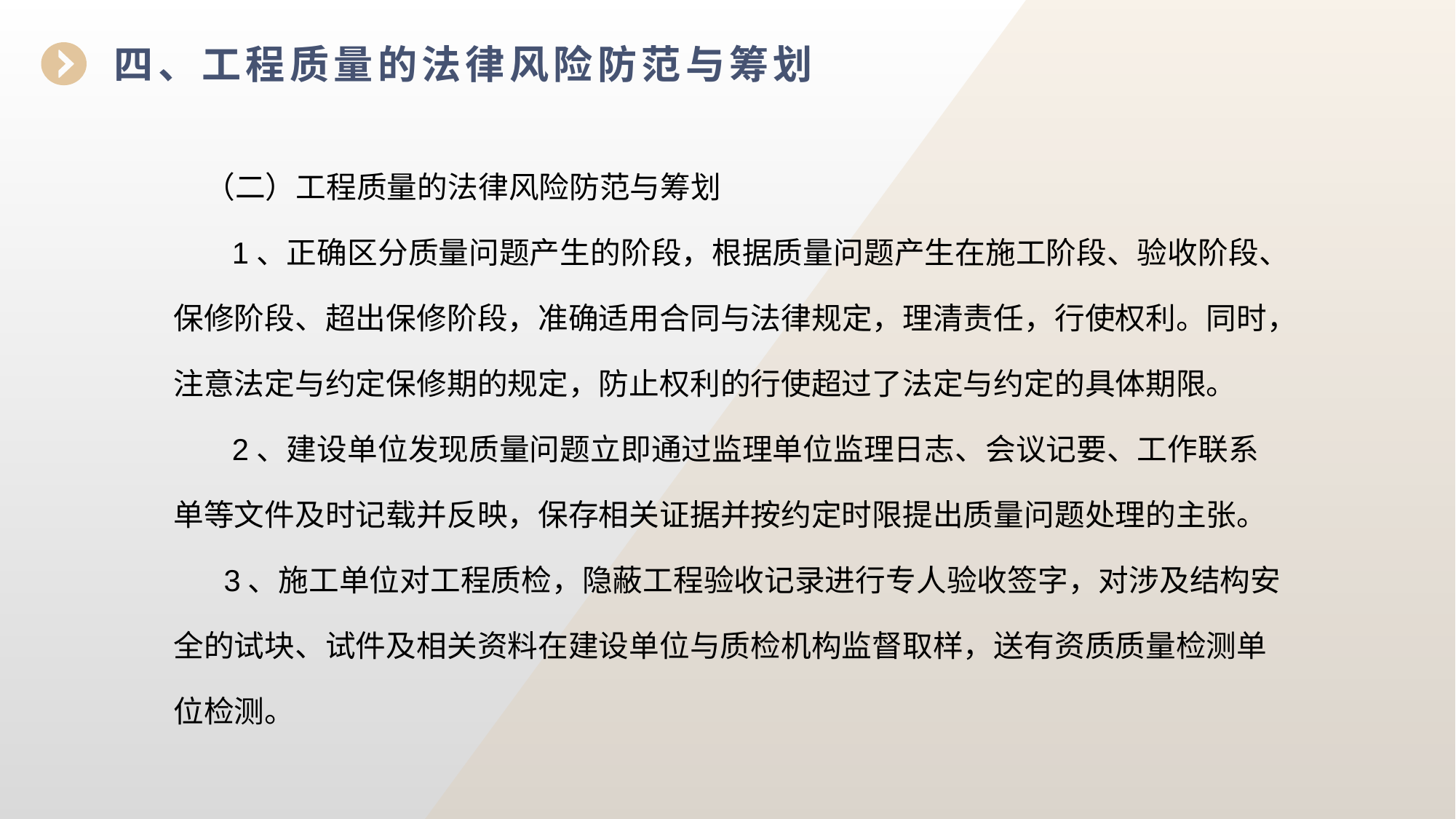

四、工程质量的法律风险防范与筹划

    （二）工程质量的法律风险防范与筹划
       1、正确区分质量问题产生的阶段，根据质量问题产生在施工阶段、验收阶段、保修阶段、超出保修阶段，准确适用合同与法律规定，理清责任，行使权利。同时，注意法定与约定保修期的规定，防止权利的行使超过了法定与约定的具体期限。
       2、建设单位发现质量问题立即通过监理单位监理日志、会议记要、工作联系单等文件及时记载并反映，保存相关证据并按约定时限提出质量问题处理的主张。
      3、施工单位对工程质检，隐蔽工程验收记录进行专人验收签字，对涉及结构安全的试块、试件及相关资料在建设单位与质检机构监督取样，送有资质质量检测单位检测。